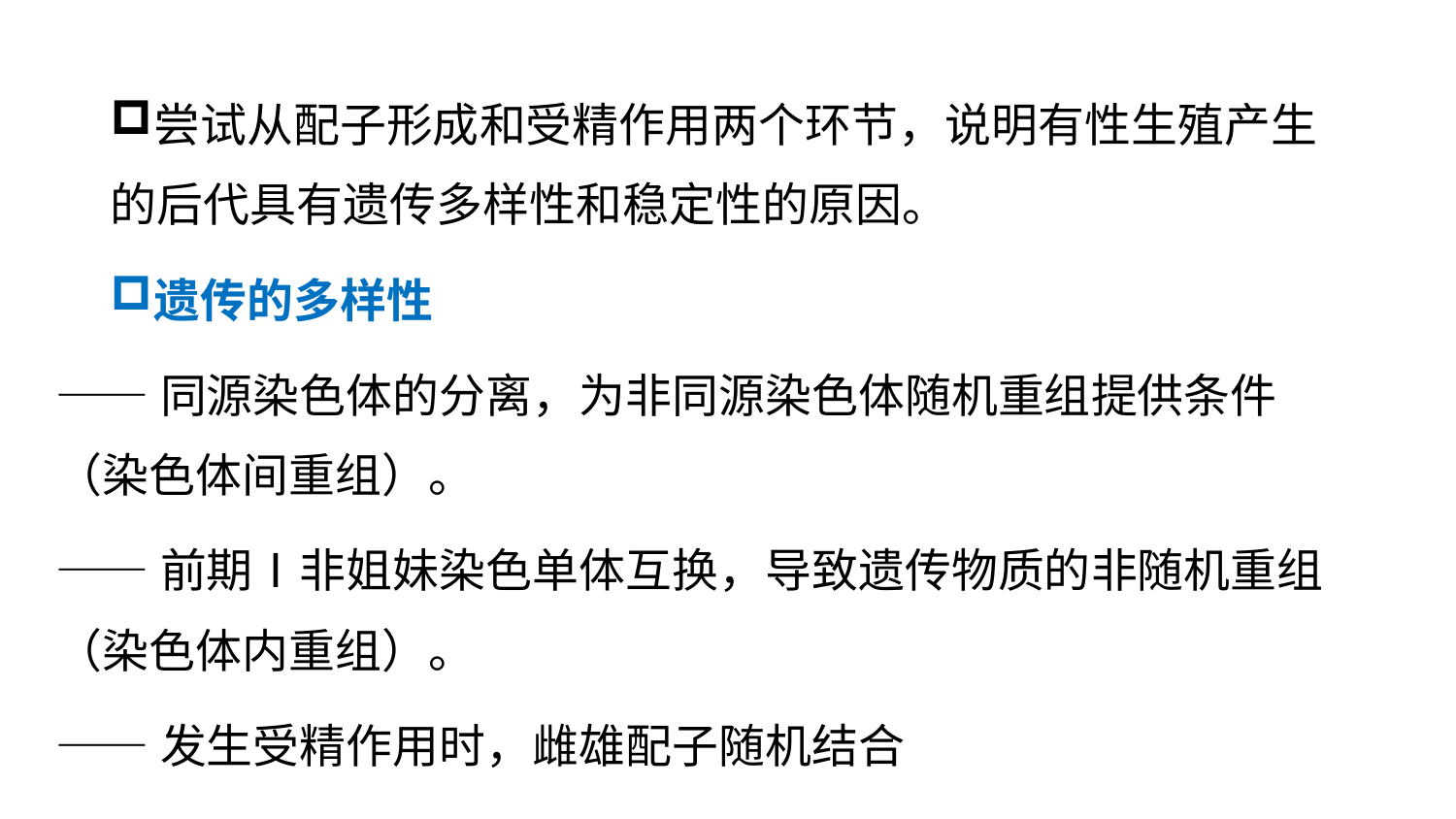

尝试从配子形成和受精作用两个环节，说明有性生殖产生的后代具有遗传多样性和稳定性的原因。
遗传的多样性
——同源染色体的分离，为非同源染色体随机重组提供条件（染色体间重组）。
——前期Ⅰ非姐妹染色单体互换，导致遗传物质的非随机重组（染色体内重组）。
——发生受精作用时，雌雄配子随机结合